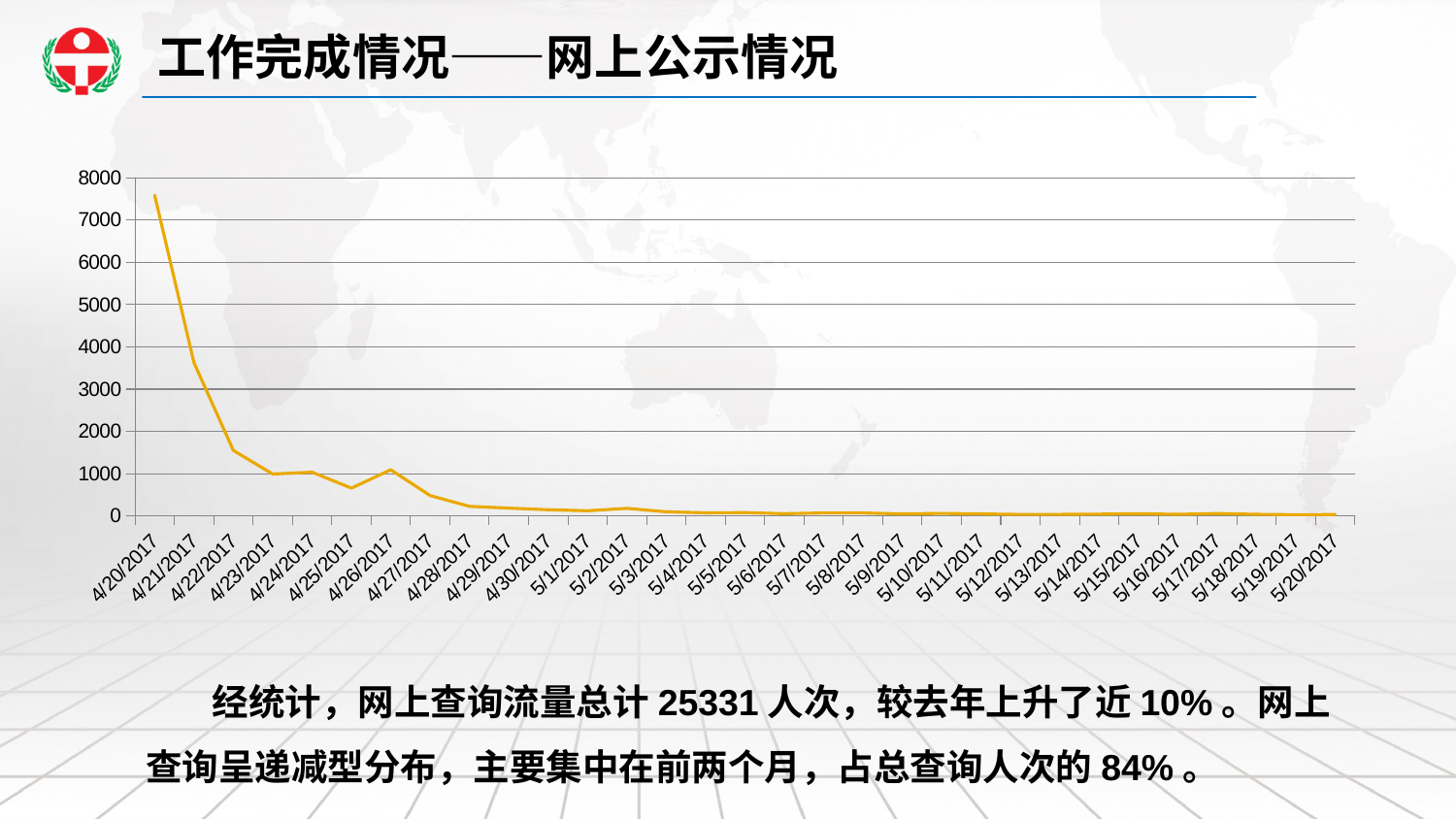

工作完成情况——网上公示情况

### Chart

| Category |  |
|---|---|
| 42845 | 7587.0 |
| 42846 | 3625.0 |
| 42847 | 1550.0 |
| 42848 | 993.0 |
| 42849 | 1036.0 |
| 42850 | 659.0 |
| 42851 | 1093.0 |
| 42852 | 483.0 |
| 42853 | 228.0 |
| 42854 | 186.0 |
| 42855 | 148.0 |
| 42856 | 124.0 |
| 42857 | 181.0 |
| 42858 | 100.0 |
| 42859 | 75.0 |
| 42860 | 81.0 |
| 42861 | 55.0 |
| 42862 | 72.0 |
| 42863 | 72.0 |
| 42864 | 50.0 |
| 42865 | 62.0 |
| 42866 | 50.0 |
| 42867 | 37.0 |
| 42868 | 38.0 |
| 42869 | 44.0 |
| 42870 | 54.0 |
| 42871 | 40.0 |
| 42872 | 59.0 |
| 42873 | 40.0 |
| 42874 | 31.0 |
| 42875 | 34.0 |
       经统计，网上查询流量总计25331人次，较去年上升了近10%。网上查询呈递减型分布，主要集中在前两个月，占总查询人次的84%。